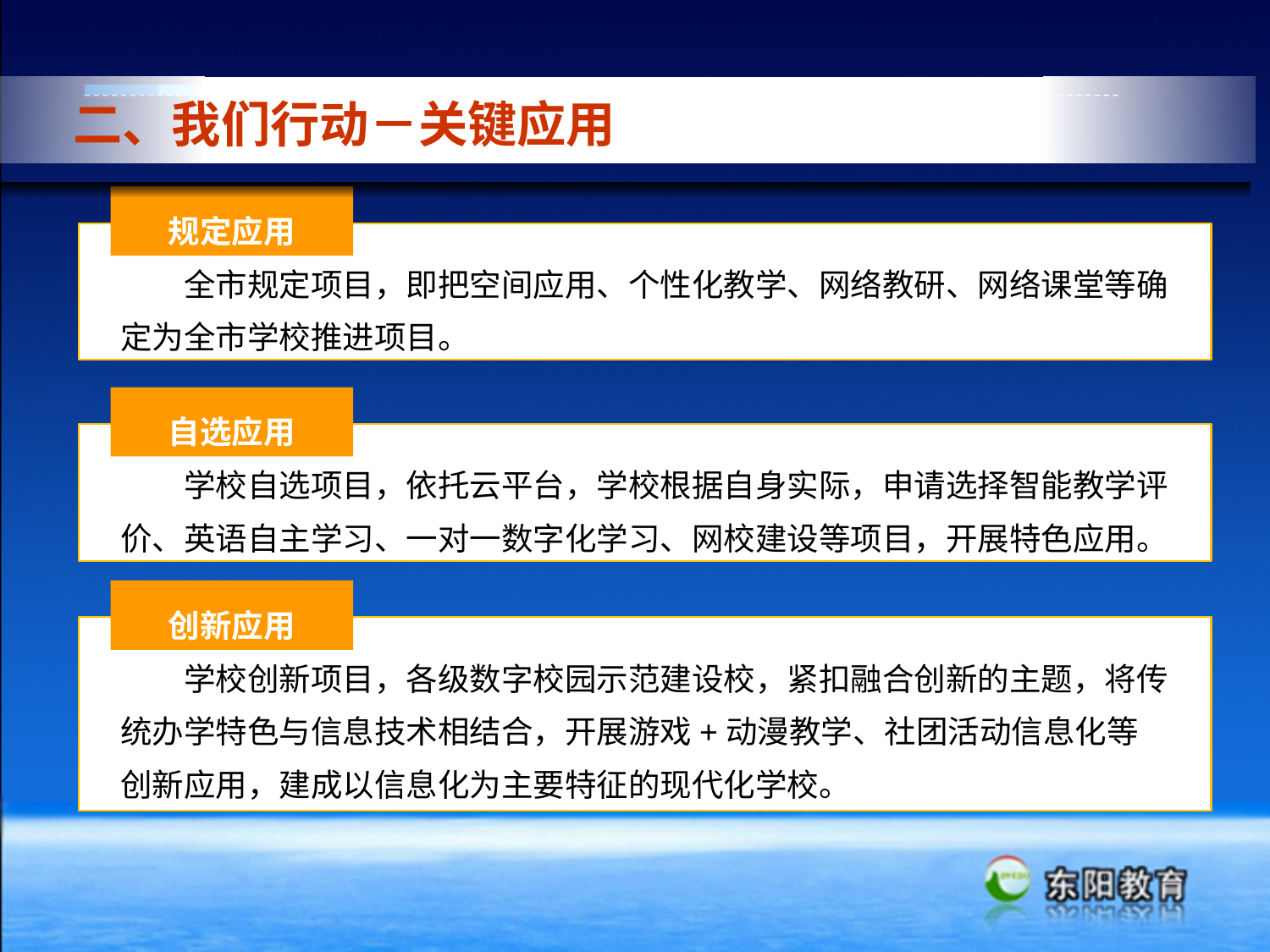

二、我们行动－关键应用

规定应用

　　全市规定项目，即把空间应用、个性化教学、网络教研、网络课堂等确定为全市学校推进项目。
自选应用

　　学校自选项目，依托云平台，学校根据自身实际，申请选择智能教学评价、英语自主学习、一对一数字化学习、网校建设等项目，开展特色应用。
创新应用

　　学校创新项目，各级数字校园示范建设校，紧扣融合创新的主题，将传统办学特色与信息技术相结合，开展游戏+动漫教学、社团活动信息化等创新应用，建成以信息化为主要特征的现代化学校。